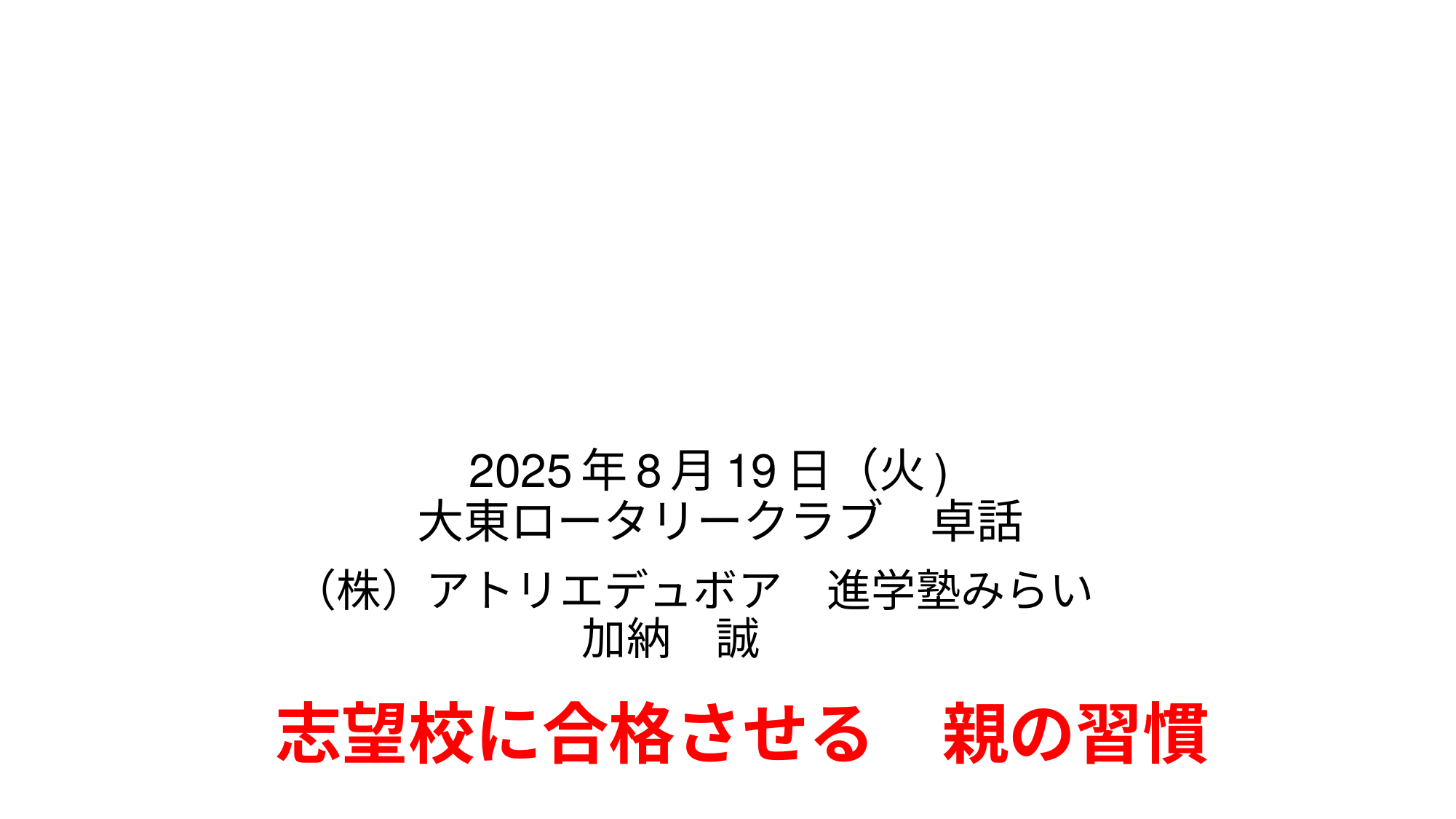

# 2025年8月19日（火) 　 大東ロータリークラブ　卓話
（株）アトリエデュボア　進学塾みらい
加納　誠
志望校に合格させる　親の習慣